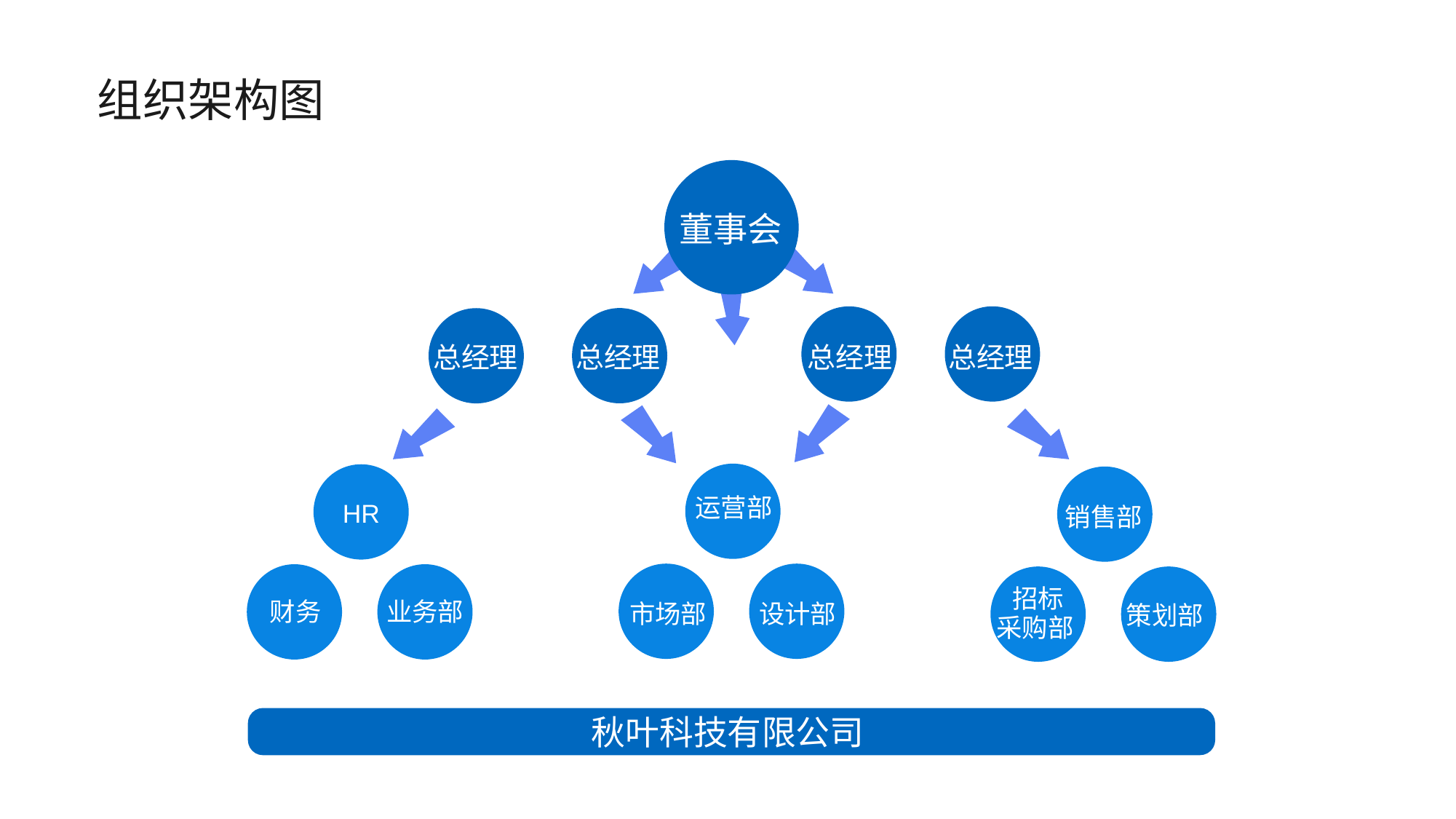

组织架构图

董事会

总经理
总经理
总经理
总经理

运营部
HR
销售部

招标
采购部
财务
业务部
市场部
设计部
策划部
秋叶科技有限公司